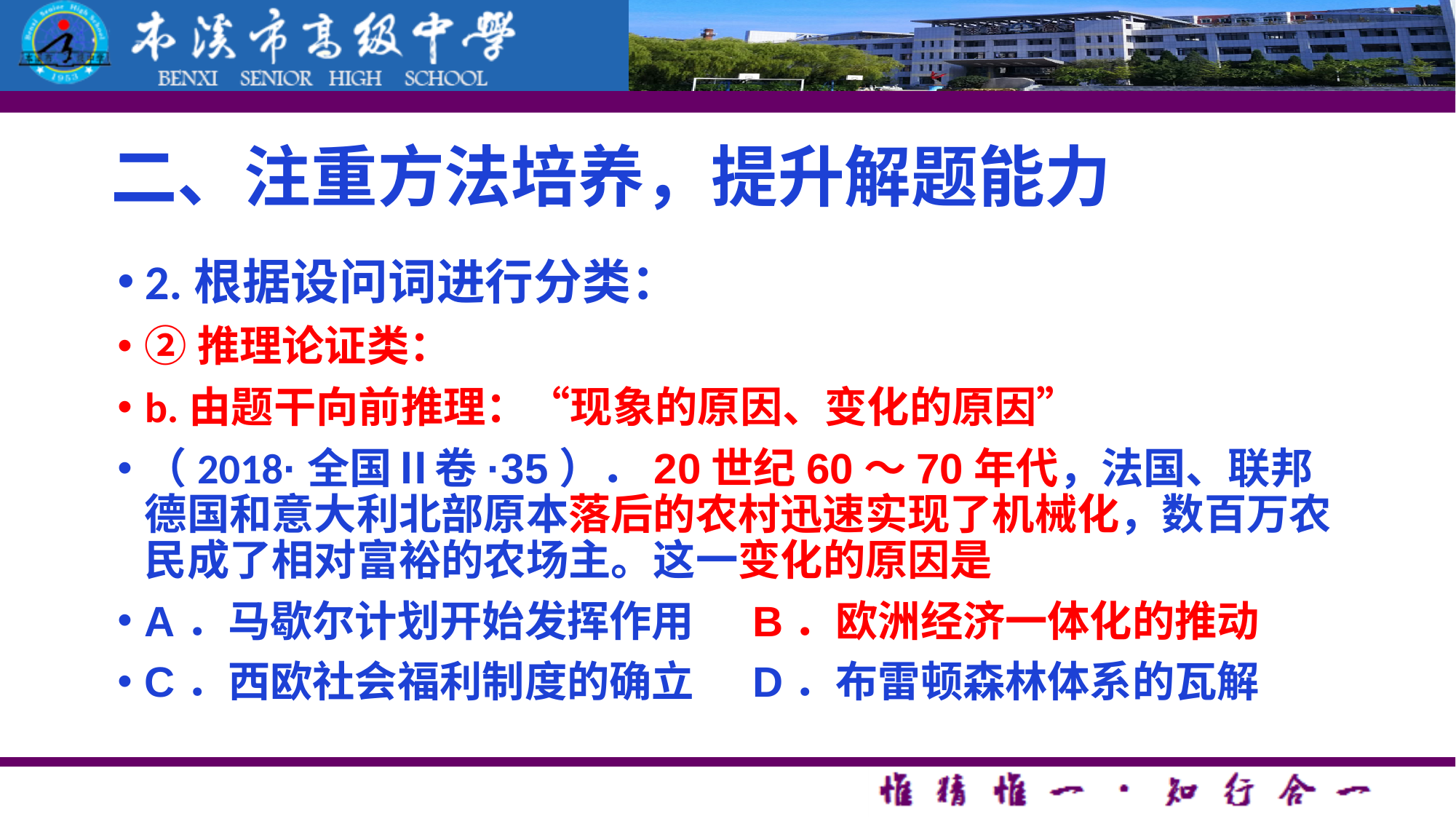

# 二、注重方法培养，提升解题能力
2.根据设问词进行分类：
②推理论证类：
b.由题干向前推理：“现象的原因、变化的原因”
（2018·全国Ⅱ卷·35）．20世纪60～70年代，法国、联邦德国和意大利北部原本落后的农村迅速实现了机械化，数百万农民成了相对富裕的农场主。这一变化的原因是
A．马歇尔计划开始发挥作用     B．欧洲经济一体化的推动
C．西欧社会福利制度的确立     D．布雷顿森林体系的瓦解